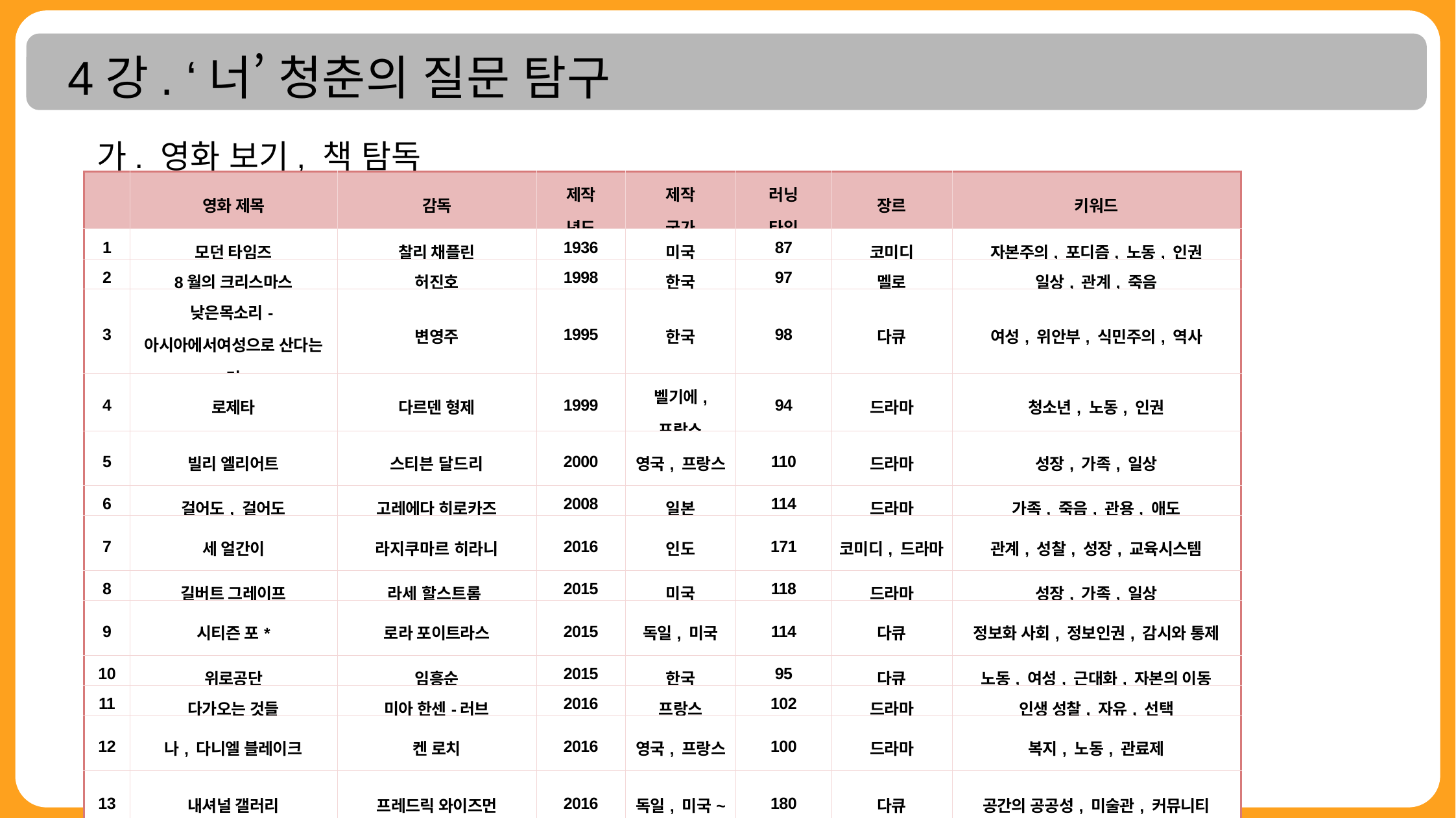

4강. ‘너’ 청춘의 질문 탐구
가. 영화 보기, 책 탐독
|  | 영화 제목 | 감독 | 제작 년도 | 제작 국가 | 러닝 타임 | 장르 | 키워드 |
| --- | --- | --- | --- | --- | --- | --- | --- |
| 1 | 모던 타임즈 | 찰리 채플린 | 1936 | 미국 | 87 | 코미디 | 자본주의, 포디즘, 노동, 인권 |
| 2 | 8월의 크리스마스 | 허진호 | 1998 | 한국 | 97 | 멜로 | 일상, 관계, 죽음 |
| 3 | 낮은목소리-아시아에서여성으로 산다는 것 | 변영주 | 1995 | 한국 | 98 | 다큐 | 여성, 위안부, 식민주의, 역사 |
| 4 | 로제타 | 다르덴 형제 | 1999 | 벨기에, 프랑스 | 94 | 드라마 | 청소년, 노동, 인권 |
| 5 | 빌리 엘리어트 | 스티븐 달드리 | 2000 | 영국, 프랑스 | 110 | 드라마 | 성장, 가족, 일상 |
| 6 | 걸어도, 걸어도 | 고레에다 히로카즈 | 2008 | 일본 | 114 | 드라마 | 가족, 죽음, 관용, 애도 |
| 7 | 세 얼간이 | 라지쿠마르 히라니 | 2016 | 인도 | 171 | 코미디, 드라마 | 관계, 성찰, 성장, 교육시스템 |
| 8 | 길버트 그레이프 | 라세 할스트롬 | 2015 | 미국 | 118 | 드라마 | 성장, 가족, 일상 |
| 9 | 시티즌 포\* | 로라 포이트라스 | 2015 | 독일, 미국 | 114 | 다큐 | 정보화 사회, 정보인권, 감시와 통제 |
| 10 | 위로공단 | 임흥순 | 2015 | 한국 | 95 | 다큐 | 노동, 여성, 근대화, 자본의 이동 |
| 11 | 다가오는 것들 | 미아 한센-러브 | 2016 | 프랑스 | 102 | 드라마 | 인생 성찰, 자유, 선택 |
| 12 | 나, 다니엘 블레이크 | 켄 로치 | 2016 | 영국, 프랑스 | 100 | 드라마 | 복지, 노동, 관료제 |
| 13 | 내셔널 갤러리 | 프레드릭 와이즈먼 | 2016 | 독일, 미국~ | 180 | 다큐 | 공간의 공공성, 미술관, 커뮤니티 |